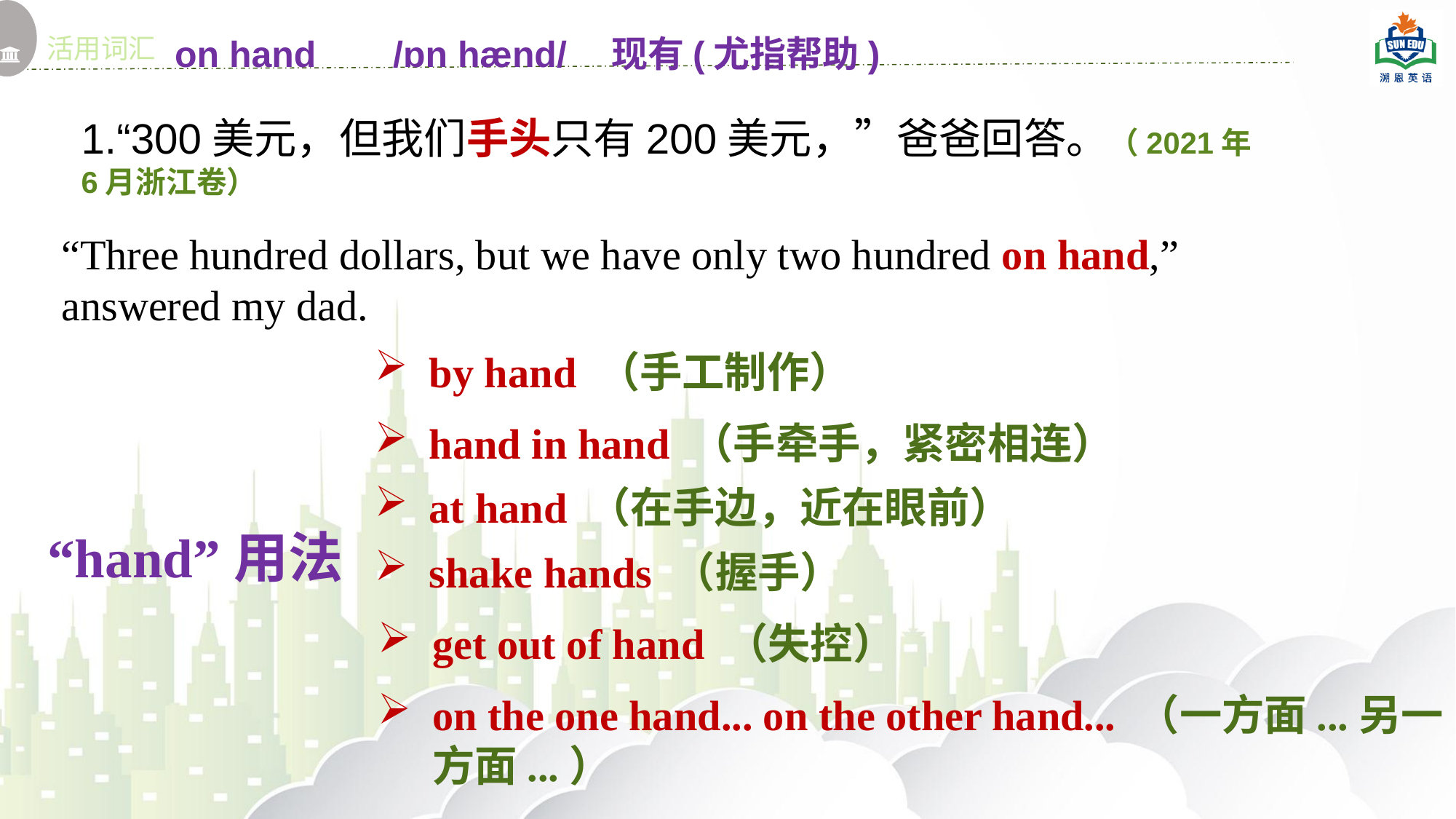

活用词汇
on hand	/ɒn hænd/	现有(尤指帮助)

1.“300美元，但我们手头只有200美元，”爸爸回答。（2021年6月浙江卷）
“Three hundred dollars, but we have only two hundred on hand,” answered my dad.
by hand （手工制作）
hand in hand （手牵手，紧密相连）
at hand （在手边，近在眼前）
“hand”用法
shake hands （握手）
get out of hand （失控）
on the one hand... on the other hand... （一方面...另一方面...）